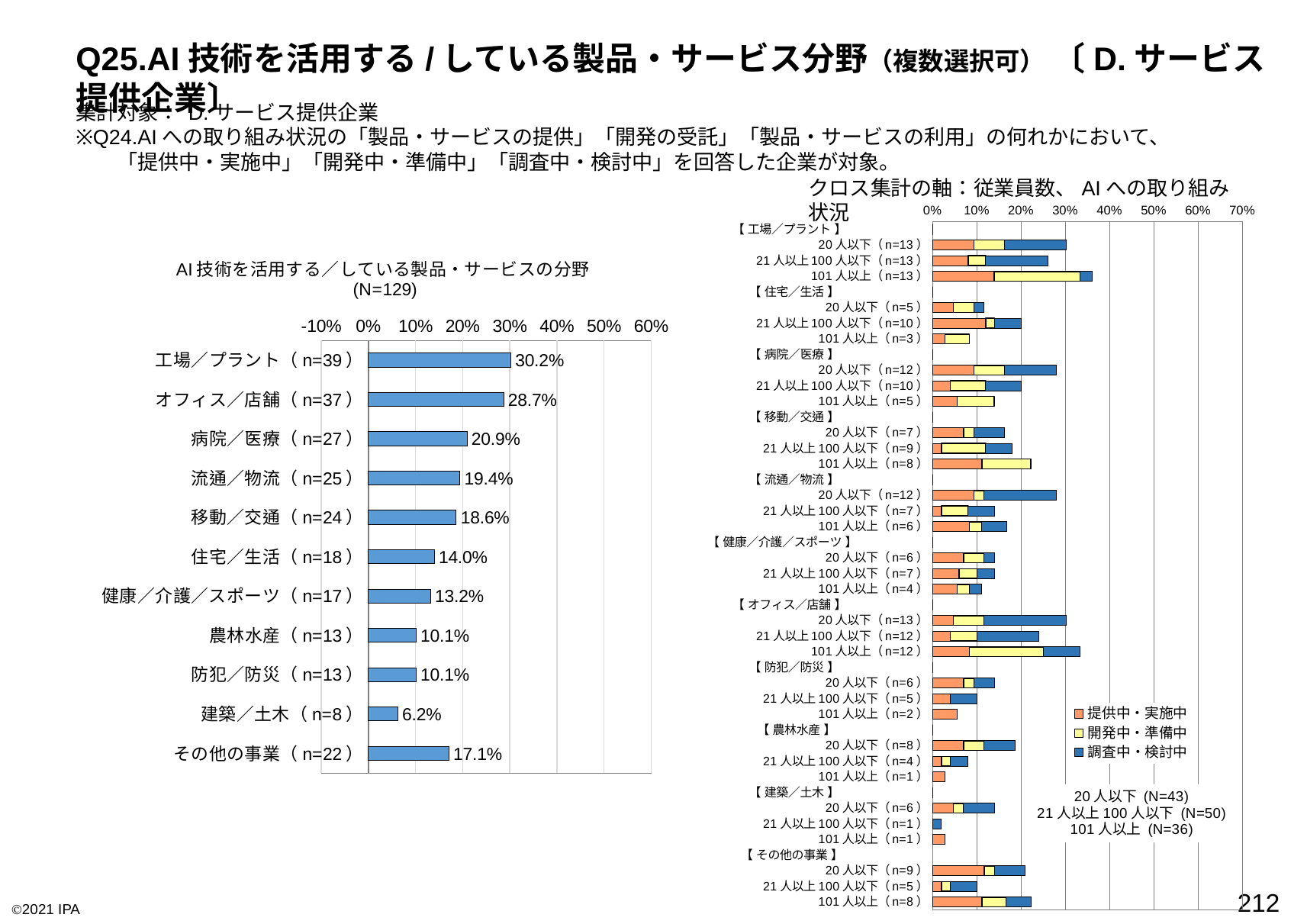

Q25.AI技術を活用する/している製品・サービス分野（複数選択可） 〔D.サービス提供企業〕
集計対象： D.サービス提供企業
※Q24.AIへの取り組み状況の「製品・サービスの提供」「開発の受託」「製品・サービスの利用」の何れかにおいて、
　　「提供中・実施中」「開発中・準備中」「調査中・検討中」を回答した企業が対象。
クロス集計の軸：従業員数、AIへの取り組み状況

### Chart:

| Category | 提供中・実施中 | 開発中・準備中 | 調査中・検討中 |
|---|---|---|---|
| 【 工場／プラント 】                        | 0.0 | 0.0 | 0.0 |
| 20人以下（n=13） | 0.09302325581395349 | 0.06976744186046512 | 0.13953488372093023 |
| 21人以上100人以下（n=13） | 0.08 | 0.04 | 0.14 |
| 101人以上（n=13） | 0.1388888888888889 | 0.19444444444444445 | 0.027777777777777776 |
| 【 住宅／生活 】                          | 0.0 | 0.0 | 0.0 |
| 20人以下（n=5） | 0.046511627906976744 | 0.046511627906976744 | 0.023255813953488372 |
| 21人以上100人以下（n=10） | 0.12 | 0.02 | 0.06 |
| 101人以上（n=3） | 0.027777777777777776 | 0.05555555555555555 | 0.0 |
| 【 病院／医療 】                          | 0.0 | 0.0 | 0.0 |
| 20人以下（n=12） | 0.09302325581395349 | 0.06976744186046512 | 0.11627906976744186 |
| 21人以上100人以下（n=10） | 0.04 | 0.08 | 0.08 |
| 101人以上（n=5） | 0.05555555555555555 | 0.08333333333333333 | 0.0 |
| 【 移動／交通 】                          | 0.0 | 0.0 | 0.0 |
| 20人以下（n=7） | 0.06976744186046512 | 0.023255813953488372 | 0.06976744186046512 |
| 21人以上100人以下（n=9） | 0.02 | 0.1 | 0.06 |
| 101人以上（n=8） | 0.1111111111111111 | 0.1111111111111111 | 0.0 |
| 【 流通／物流 】                          | 0.0 | 0.0 | 0.0 |
| 20人以下（n=12） | 0.09302325581395349 | 0.023255813953488372 | 0.16279069767441862 |
| 21人以上100人以下（n=7） | 0.02 | 0.06 | 0.06 |
| 101人以上（n=6） | 0.08333333333333333 | 0.027777777777777776 | 0.05555555555555555 |
| 【 健康／介護／スポーツ 】                     | 0.0 | 0.0 | 0.0 |
| 20人以下（n=6） | 0.06976744186046512 | 0.046511627906976744 | 0.023255813953488372 |
| 21人以上100人以下（n=7） | 0.06 | 0.04 | 0.04 |
| 101人以上（n=4） | 0.05555555555555555 | 0.027777777777777776 | 0.027777777777777776 |
| 【 オフィス／店舗 】                        | 0.0 | 0.0 | 0.0 |
| 20人以下（n=13） | 0.046511627906976744 | 0.06976744186046512 | 0.18604651162790697 |
| 21人以上100人以下（n=12） | 0.04 | 0.06 | 0.14 |
| 101人以上（n=12） | 0.08333333333333333 | 0.16666666666666666 | 0.08333333333333333 |
| 【 防犯／防災 】                          | 0.0 | 0.0 | 0.0 |
| 20人以下（n=6） | 0.06976744186046512 | 0.023255813953488372 | 0.046511627906976744 |
| 21人以上100人以下（n=5） | 0.04 | 0.0 | 0.06 |
| 101人以上（n=2） | 0.05555555555555555 | 0.0 | 0.0 |
| 【 農林水産 】                           | 0.0 | 0.0 | 0.0 |
| 20人以下（n=8） | 0.06976744186046512 | 0.046511627906976744 | 0.06976744186046512 |
| 21人以上100人以下（n=4） | 0.02 | 0.02 | 0.04 |
| 101人以上（n=1） | 0.027777777777777776 | 0.0 | 0.0 |
| 【 建築／土木 】                          | 0.0 | 0.0 | 0.0 |
| 20人以下（n=6） | 0.046511627906976744 | 0.023255813953488372 | 0.06976744186046512 |
| 21人以上100人以下（n=1） | 0.0 | 0.0 | 0.02 |
| 101人以上（n=1） | 0.027777777777777776 | 0.0 | 0.0 |
| 【 その他の事業 】                         | None | None | None |
| 20人以下（n=9） | 0.11627906976744186 | 0.023255813953488372 | 0.06976744186046512 |
| 21人以上100人以下（n=5） | 0.02 | 0.02 | 0.06 |
| 101人以上（n=8） | 0.1111111111111111 | 0.05555555555555555 | 0.05555555555555555 |

### Chart:

| Category |  |
|---|---|
| 工場／プラント（n=39） | 0.3023255813953488 |
| オフィス／店舗（n=37） | 0.2868217054263566 |
| 病院／医療（n=27） | 0.20930232558139536 |
| 流通／物流（n=25） | 0.1937984496124031 |
| 移動／交通（n=24） | 0.18604651162790697 |
| 住宅／生活（n=18） | 0.13953488372093023 |
| 健康／介護／スポーツ（n=17） | 0.13178294573643412 |
| 農林水産（n=13） | 0.10077519379844961 |
| 防犯／防災（n=13） | 0.10077519379844961 |
| 建築／土木（n=8） | 0.06201550387596899 |
| その他の事業（n=22） | 0.17054263565891473 |